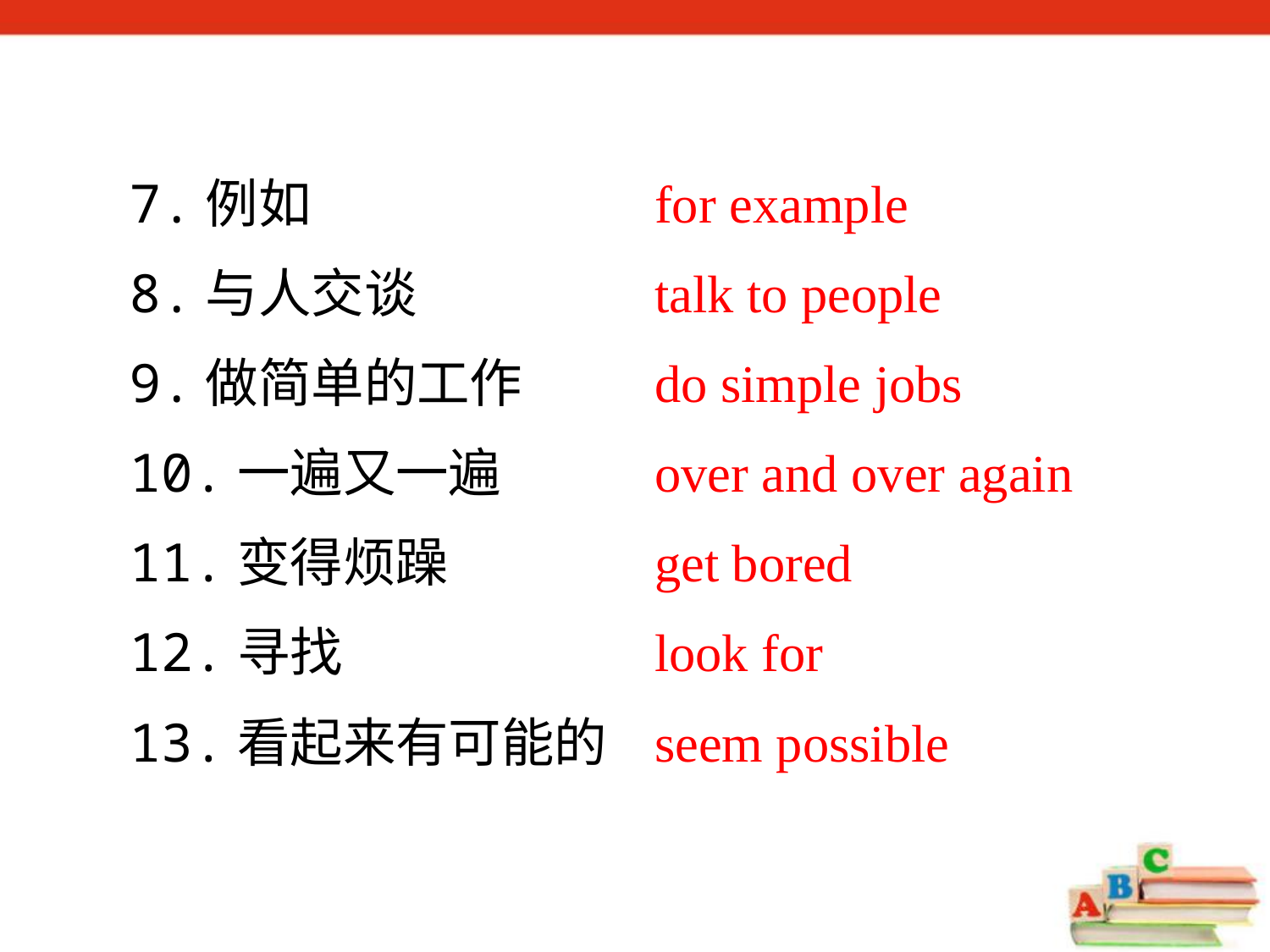

7.例如
8.与人交谈
9.做简单的工作
10.一遍又一遍
11.变得烦躁
12.寻找
13.看起来有可能的
for example
talk to people
do simple jobs
over and over again
get bored
look for
seem possible